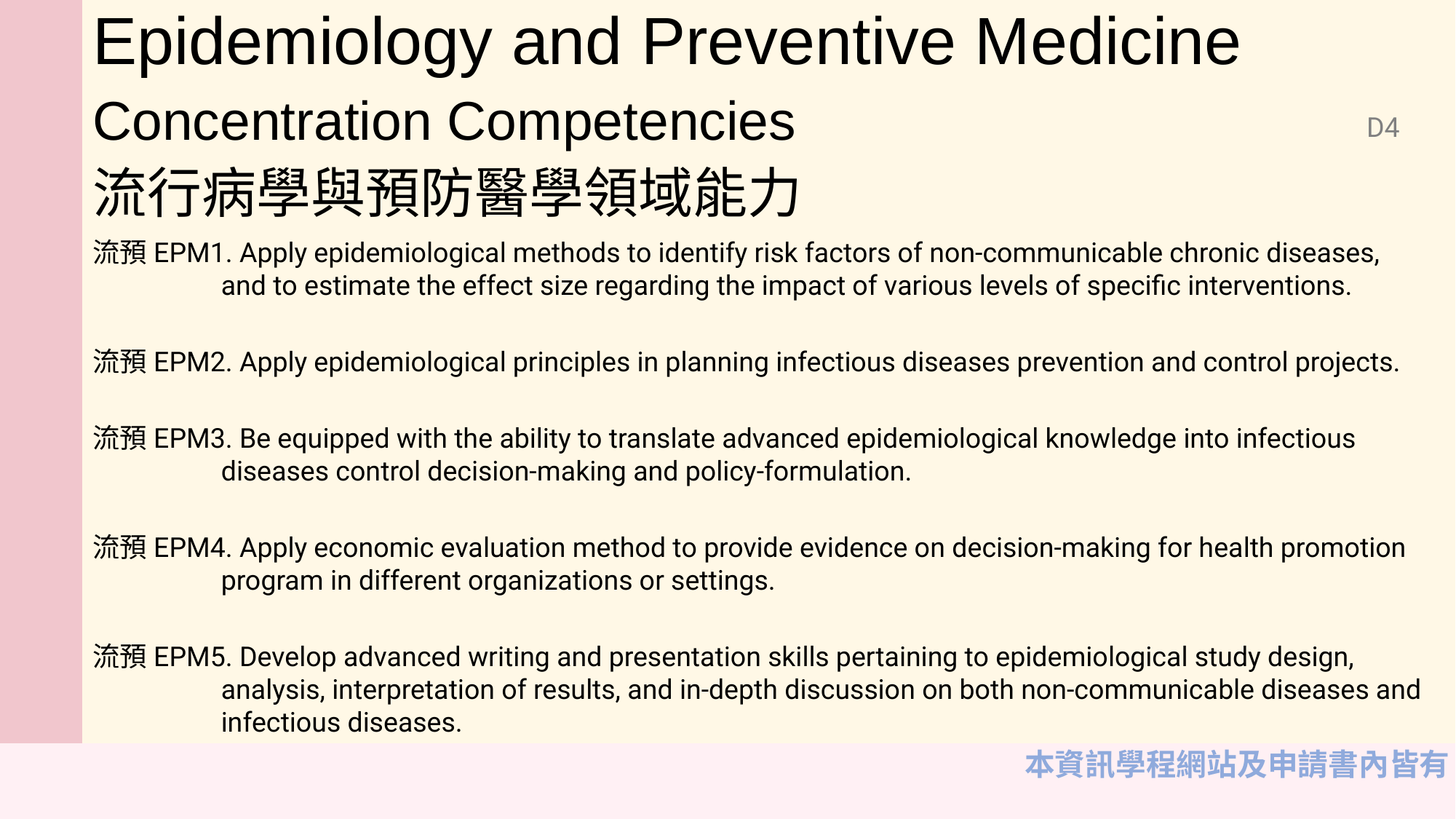

Epidemiology and Preventive Medicine
Concentration Competencies
流行病學與預防醫學領域能力

D4
流預EPM1. Apply epidemiological methods to identify risk factors of non-communicable chronic diseases, and to estimate the effect size regarding the impact of various levels of specific interventions.

流預EPM2. Apply epidemiological principles in planning infectious diseases prevention and control projects.

流預EPM3. Be equipped with the ability to translate advanced epidemiological knowledge into infectious diseases control decision-making and policy-formulation.

流預EPM4. Apply economic evaluation method to provide evidence on decision-making for health promotion program in different organizations or settings.

流預EPM5. Develop advanced writing and presentation skills pertaining to epidemiological study design, analysis, interpretation of results, and in-depth discussion on both non-communicable diseases and infectious diseases.
本資訊學程網站及申請書內皆有